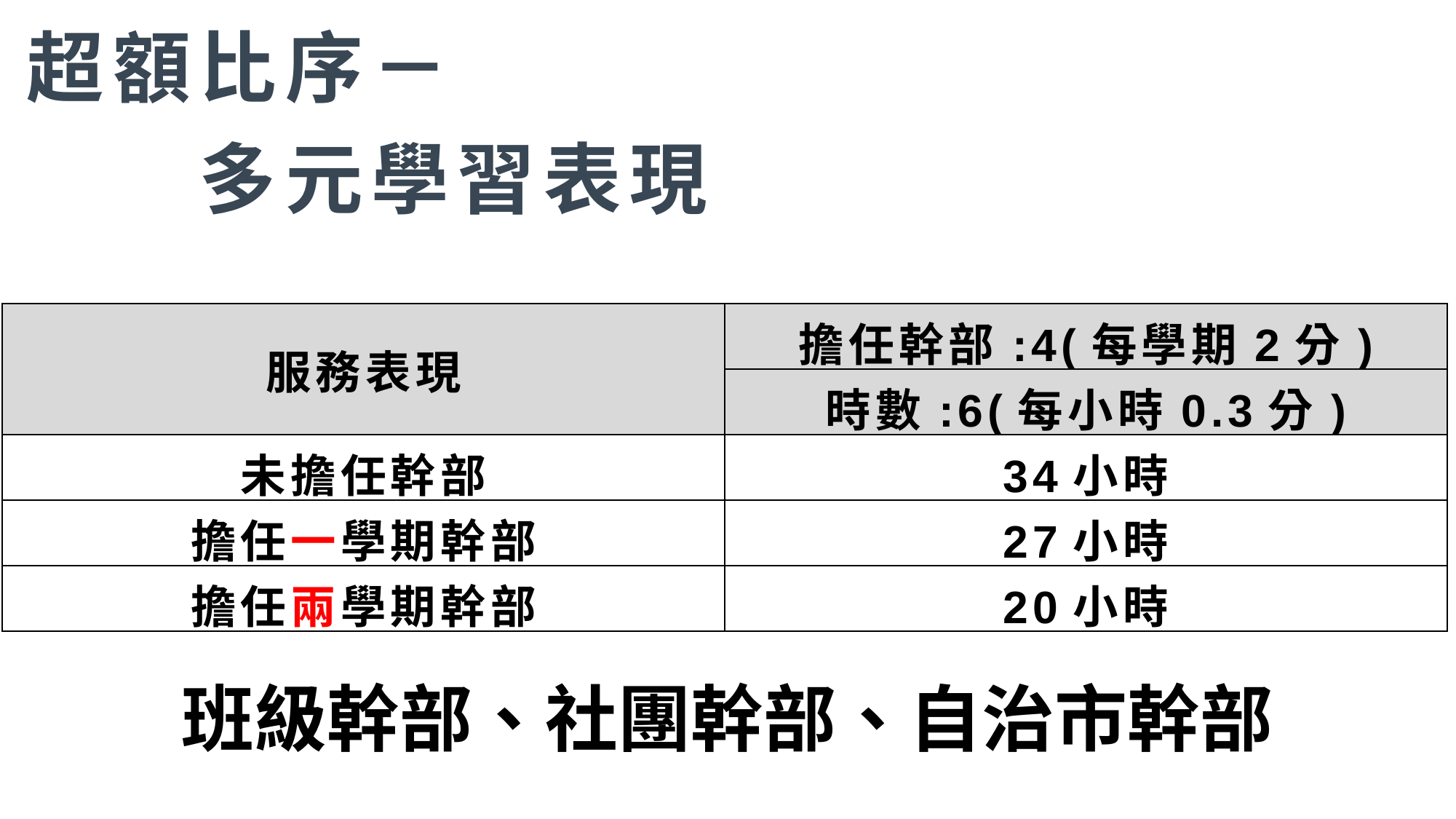

超額比序－
　　多元學習表現
| 服務表現 | 擔任幹部:4(每學期2分) |
| --- | --- |
|  | 時數:6(每小時0.3分) |
| 未擔任幹部 | 34小時 |
| 擔任一學期幹部 | 27小時 |
| 擔任兩學期幹部 | 20小時 |
班級幹部、社團幹部、自治市幹部